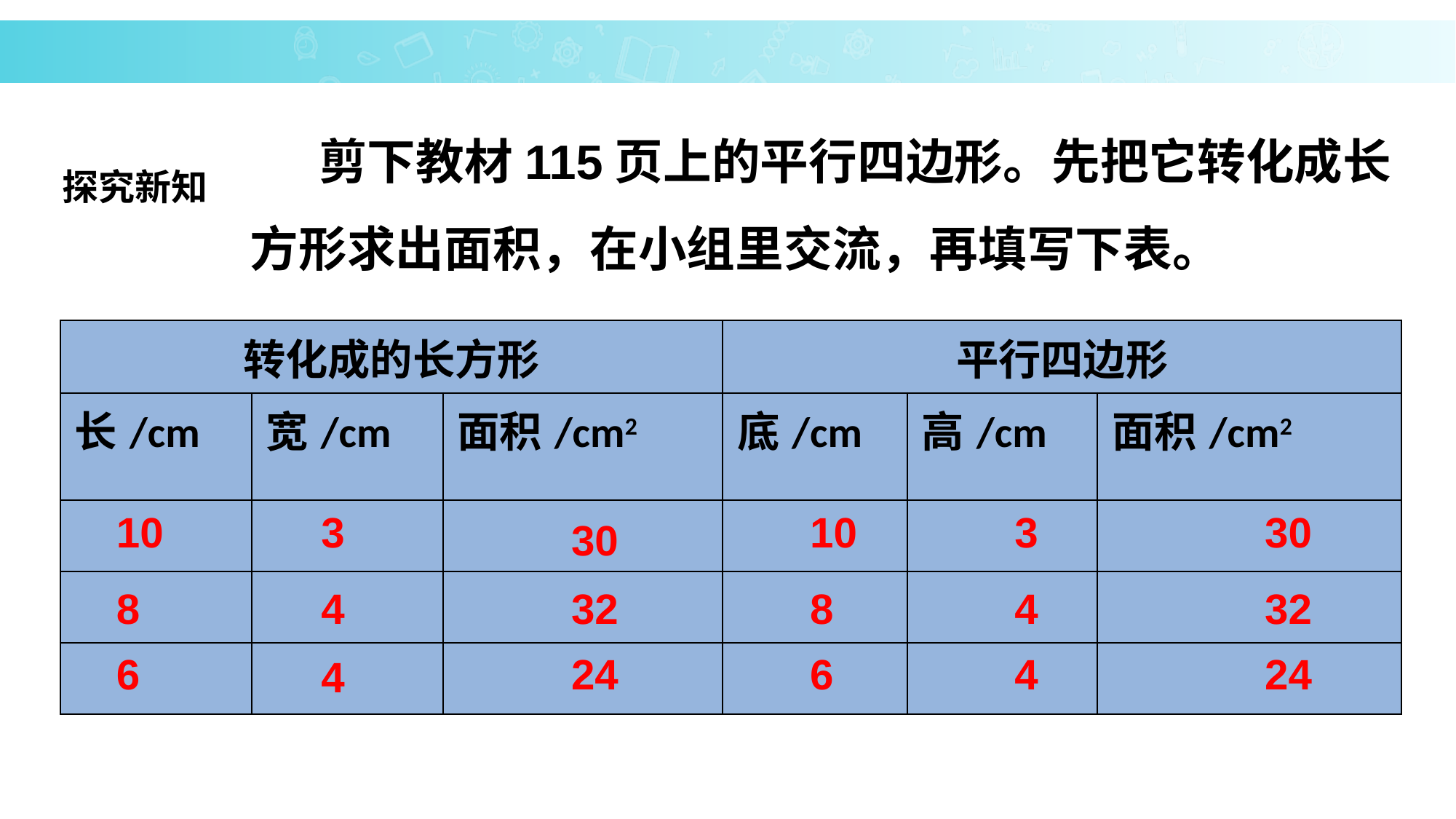

剪下教材115页上的平行四边形。先把它转化成长方形求出面积，在小组里交流，再填写下表。
探究新知
| 转化成的长方形 |  |  | 平行四边形 |  |  |
| --- | --- | --- | --- | --- | --- |
| 长/cm | 宽/cm | 面积/cm2 | 底/cm | 高/cm | 面积/cm2 |
|  |  |  |  |  |  |
|  |  |  |  |  |  |
|  |  |  |  |  |  |
10
3
10
3
30
30
8
4
32
8
4
32
6
24
6
4
24
4